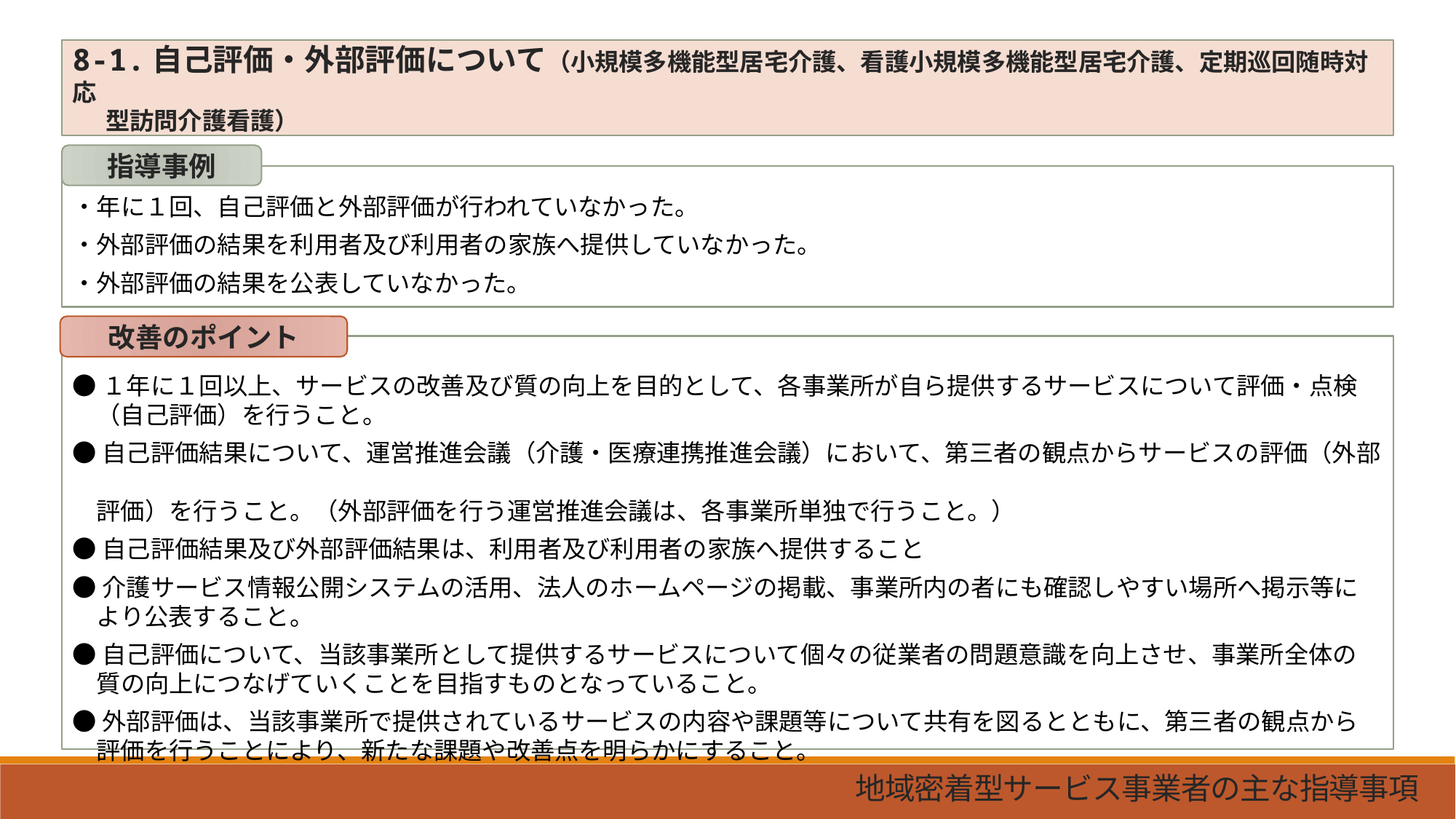

8-1.自己評価・外部評価について（小規模多機能型居宅介護、看護小規模多機能型居宅介護、定期巡回随時対応
     型訪問介護看護）
指導事例

・年に１回、自己評価と外部評価が行われていなかった。
・外部評価の結果を利用者及び利用者の家族へ提供していなかった。
・外部評価の結果を公表していなかった。
改善のポイント

●１年に１回以上、サービスの改善及び質の向上を目的として、各事業所が自ら提供するサービスについて評価・点検
　（自己評価）を行うこと。
●自己評価結果について、運営推進会議（介護・医療連携推進会議）において、第三者の観点からサービスの評価（外部
　評価）を行うこと。（外部評価を行う運営推進会議は、各事業所単独で行うこと。）
●自己評価結果及び外部評価結果は、利用者及び利用者の家族へ提供すること
●介護サービス情報公開システムの活用、法人のホームページの掲載、事業所内の者にも確認しやすい場所へ掲示等に
　より公表すること。
●自己評価について、当該事業所として提供するサービスについて個々の従業者の問題意識を向上させ、事業所全体の
　質の向上につなげていくことを目指すものとなっていること。
●外部評価は、当該事業所で提供されているサービスの内容や課題等について共有を図るとともに、第三者の観点から
　評価を行うことにより、新たな課題や改善点を明らかにすること。
地域密着型サービス事業者の主な指導事項